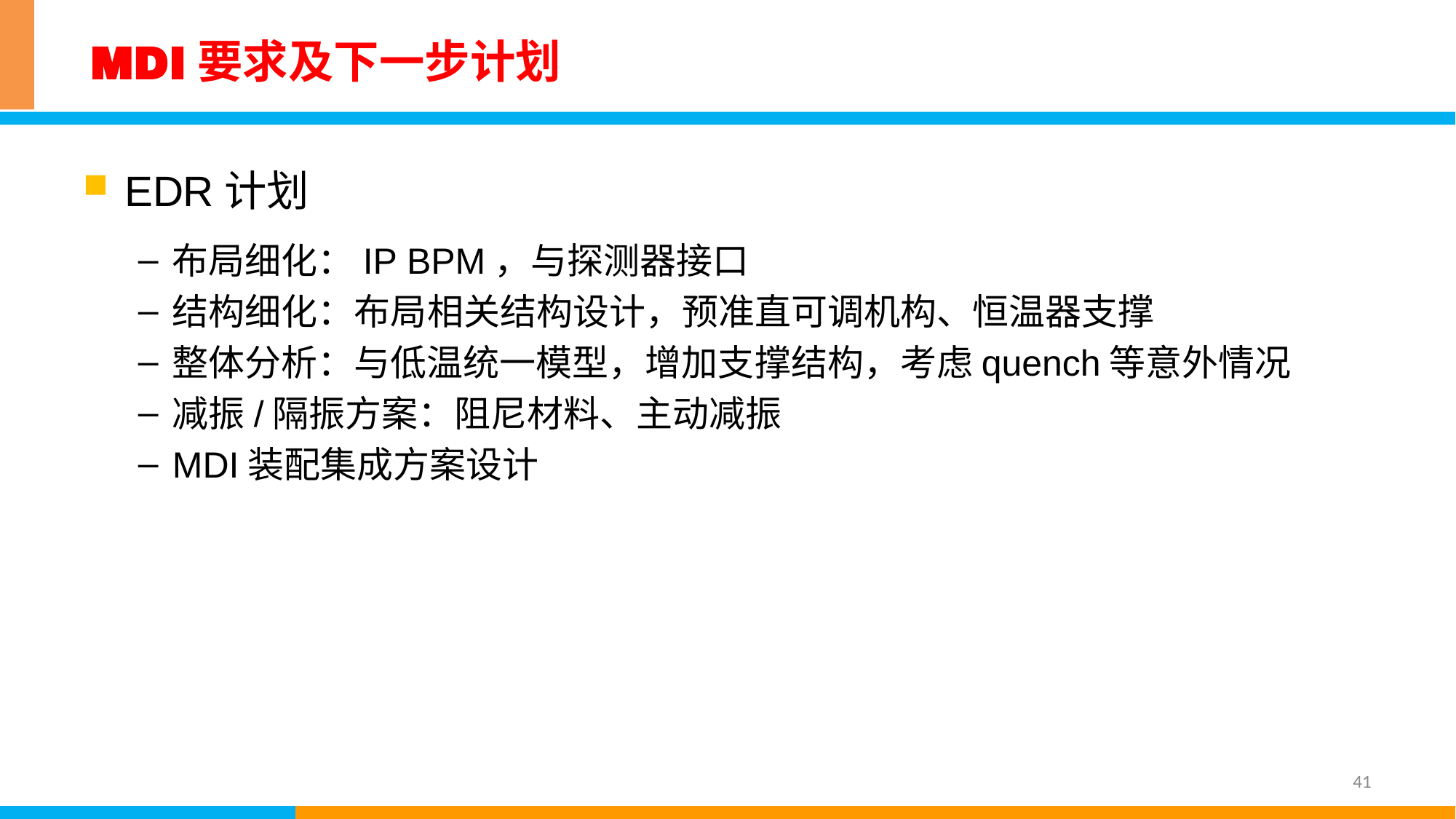

# MDI要求及下一步计划
EDR计划
布局细化：IP BPM，与探测器接口
结构细化：布局相关结构设计，预准直可调机构、恒温器支撑
整体分析：与低温统一模型，增加支撑结构，考虑quench等意外情况
减振/隔振方案：阻尼材料、主动减振
MDI装配集成方案设计
41